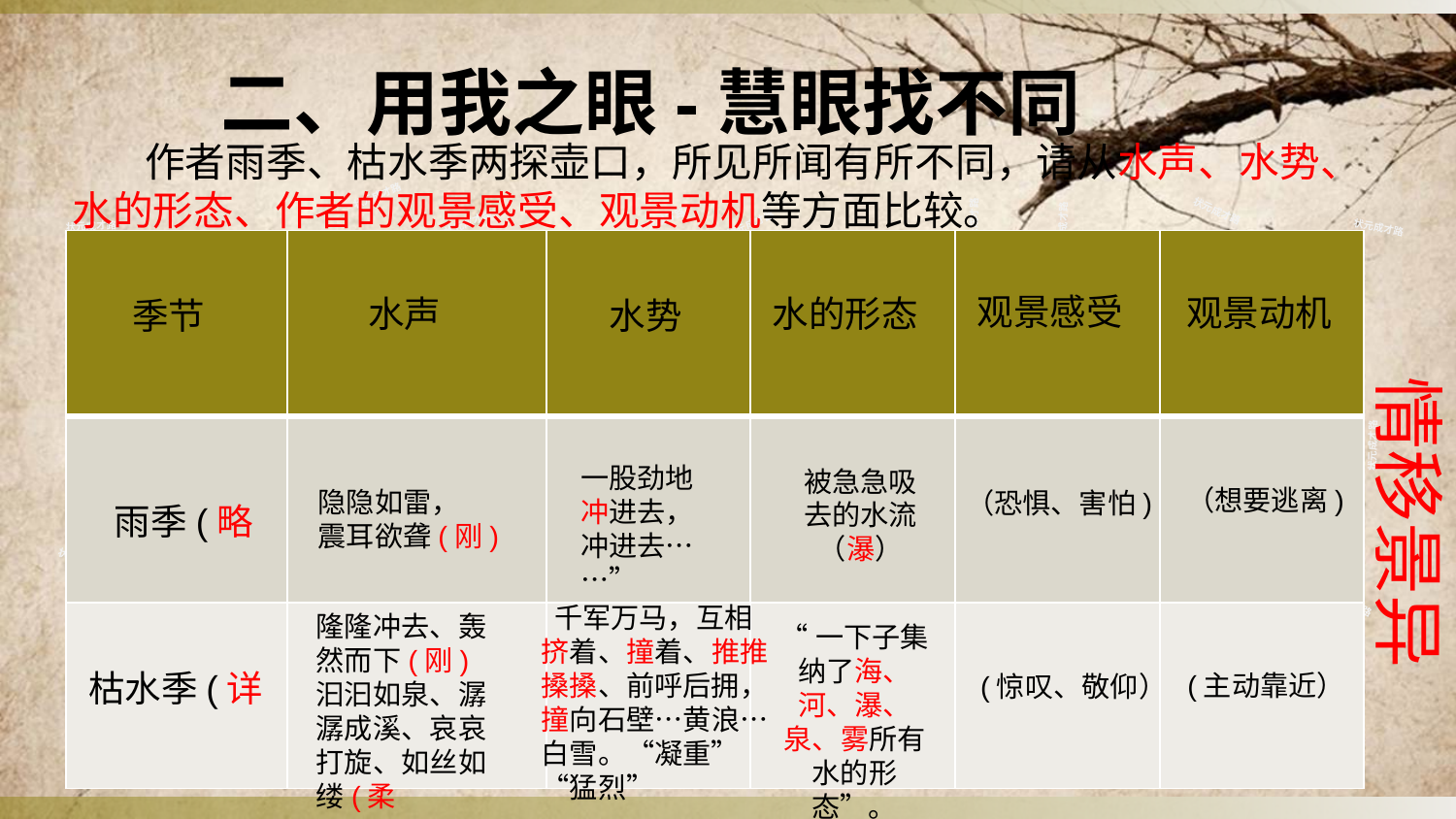

二、用我之眼-慧眼找不同

       作者雨季、枯水季两探壶口，所见所闻有所不同，请从水声、水势、水的形态、作者的观景感受、观景动机等方面比较。
状元成才路
状元成才路
状元成才路
状元成才路
状元成才路
状元成才路
状元成才路
状元成才路
状元成才路
|  |  |  |  |  |  |
| --- | --- | --- | --- | --- | --- |
|  |  |  |  |  |  |
|  |  |  |  |  |  |
状元成才路
状元成才路
状元成才路
状元成才路
状元成才路
状元成才路
状元成才路
状元成才路
状元成才路
状元成才路
状元成才路
状元成才路
状元成才路
观景感受
状元成才路
观景动机
水声
水的形态
季节
水势
状元成才路
状元成才路
状元成才路
状元成才路
状元成才路
状元成才路
状元成才路
状元成才路
状元成才路
状元成才路
状元成才路
状元成才路
状元成才路
状元成才路
状元成才路
状元成才路
情移景异
状元成才路
状元成才路
状元成才路
状元成才路
状元成才路
状元成才路
状元成才路
状元成才路
状元成才路
状元成才路
状元成才路
状元成才路
状元成才路
状元成才路
状元成才路
状元成才路
状元成才路
状元成才路
状元成才路
状元成才路
一股劲地冲进去，冲进去……”
状元成才路
被急急吸去的水流（瀑）
状元成才路
状元成才路
状元成才路
（想要逃离)
隐隐如雷，
震耳欲聋(刚)
（恐惧、害怕)
状元成才路
状元成才路
雨季(略
状元成才路
状元成才路
状元成才路
状元成才路
状元成才路
状元成才路
状元成才路
状元成才路
状元成才路
状元成才路
状元成才路
状元成才路
状元成才路
状元成才路
状元成才路
状元成才路
状元成才路
状元成才路
状元成才路
状元成才路
状元成才路
状元成才路
状元成才路
状元成才路
 千军万马，互相挤着、撞着、推推搡搡、前呼后拥，撞向石壁…黄浪…白雪。“凝重”“猛烈”
状元成才路
状元成才路
隆隆冲去、轰然而下(刚)汩汩如泉、潺潺成溪、哀哀打旋、如丝如缕(柔
状元成才路
状元成才路
“一下子集纳了海、河、瀑、泉、雾所有水的形态”。
状元成才路
状元成才路
状元成才路
状元成才路
状元成才路
状元成才路
状元成才路
枯水季(详
(主动靠近）
(惊叹、敬仰）